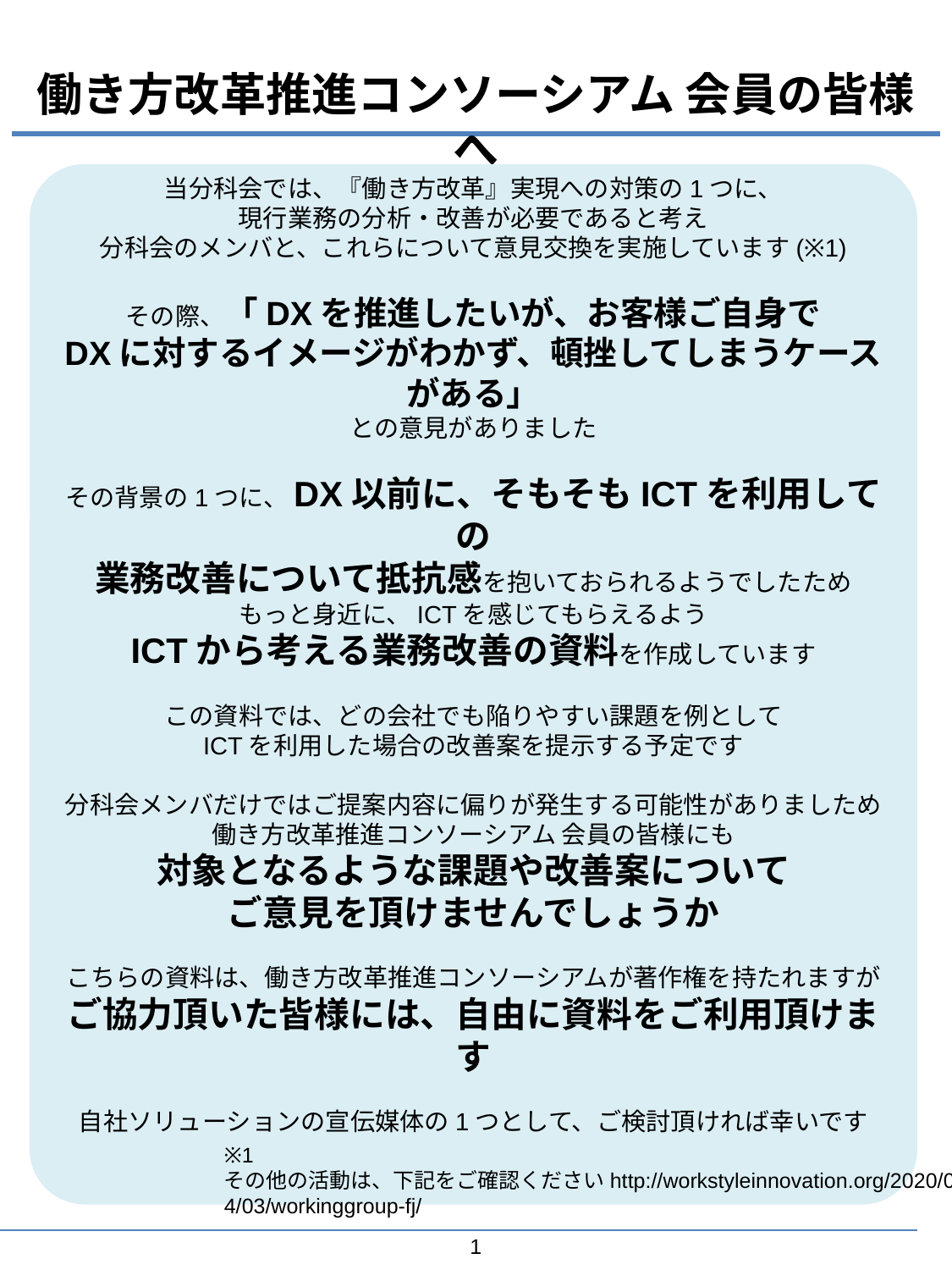

働き方改革推進コンソーシアム 会員の皆様へ
当分科会では、『働き方改革』実現への対策の1つに、
現行業務の分析・改善が必要であると考え
分科会のメンバと、これらについて意見交換を実施しています(※1)

その際、「DXを推進したいが、お客様ご自身で
DXに対するイメージがわかず、頓挫してしまうケースがある」
との意見がありました

その背景の1つに、DX以前に、そもそもICTを利用しての
業務改善について抵抗感を抱いておられるようでしたため
もっと身近に、ICTを感じてもらえるよう
ICTから考える業務改善の資料を作成しています

この資料では、どの会社でも陥りやすい課題を例として
ICTを利用した場合の改善案を提示する予定です

分科会メンバだけではご提案内容に偏りが発生する可能性がありましため
働き方改革推進コンソーシアム 会員の皆様にも
対象となるような課題や改善案について
ご意見を頂けませんでしょうか

こちらの資料は、働き方改革推進コンソーシアムが著作権を持たれますが
ご協力頂いた皆様には、自由に資料をご利用頂けます

自社ソリューションの宣伝媒体の1つとして、ご検討頂ければ幸いです

※1 その他の活動は、下記をご確認くださいhttp://workstyleinnovation.org/2020/04/03/workinggroup-fj/
1